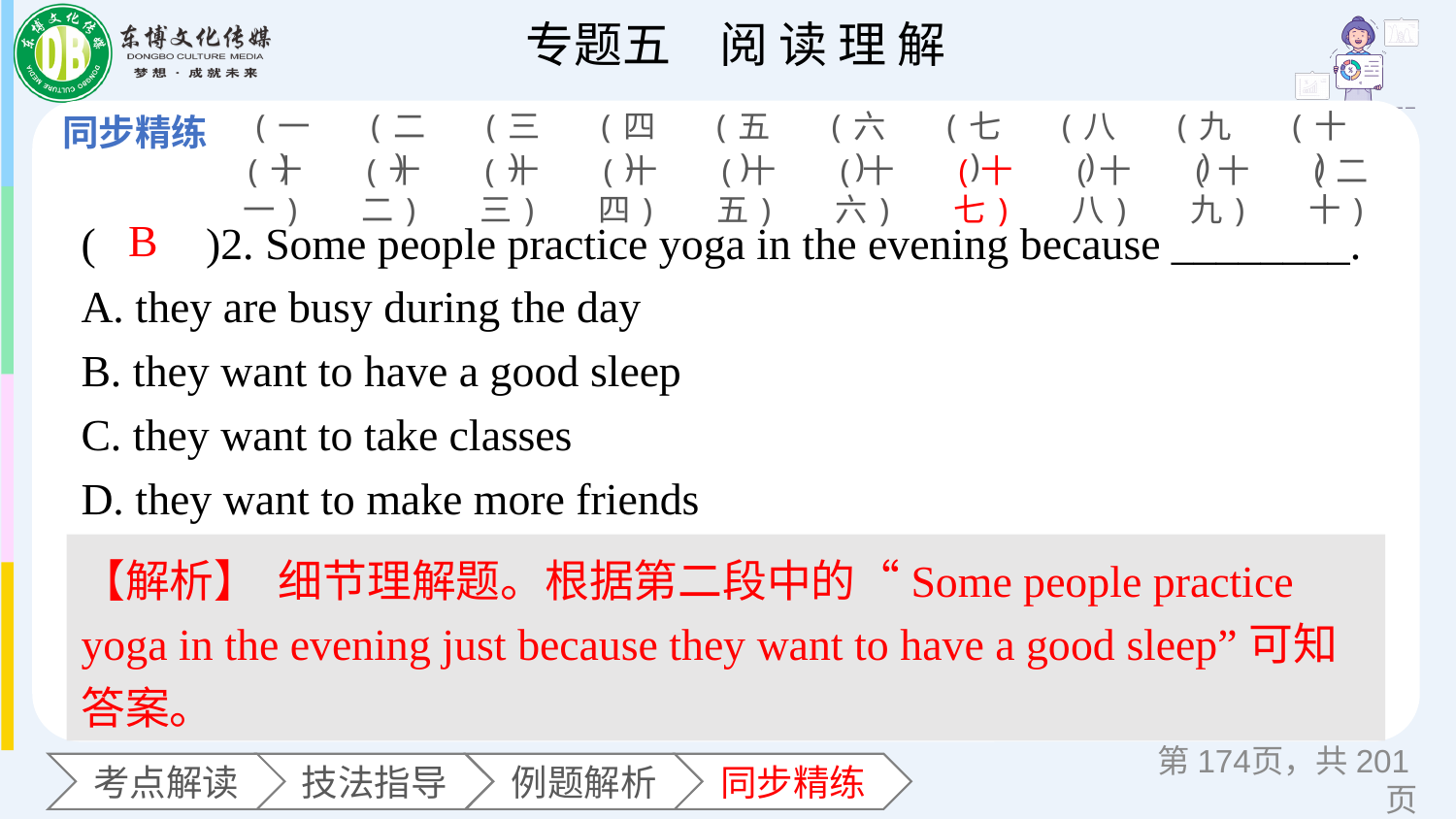

(一)
(二)
(三)
(四)
(五)
(六)
(七)
(八)
(九)
(十)
(十一)
(十二)
(十三)
(十四)
(十五)
(十六)
(十七)
(十八)
(十九)
(二十)
(　　)2. Some people practice yoga in the evening because ________.
A. they are busy during the day
B. they want to have a good sleep
C. they want to take classes
D. they want to make more friends
B
【解析】  细节理解题。根据第二段中的“Some people practice yoga in the evening just because they want to have a good sleep”可知答案。
第174页，共201页